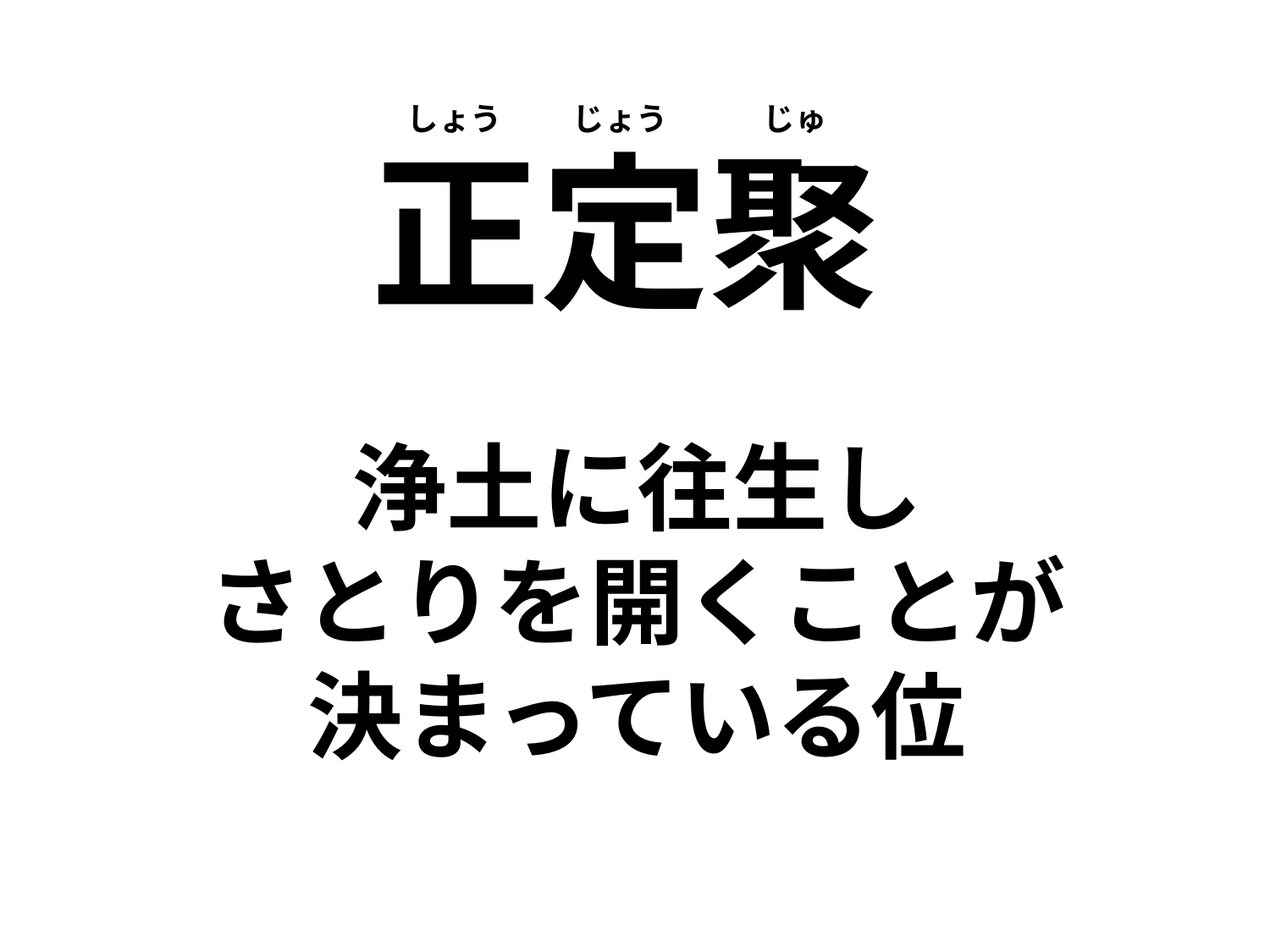

しょう　 　じょう　　　じゅ
正定聚
浄土に往生し
さとりを開くことが
決まっている位